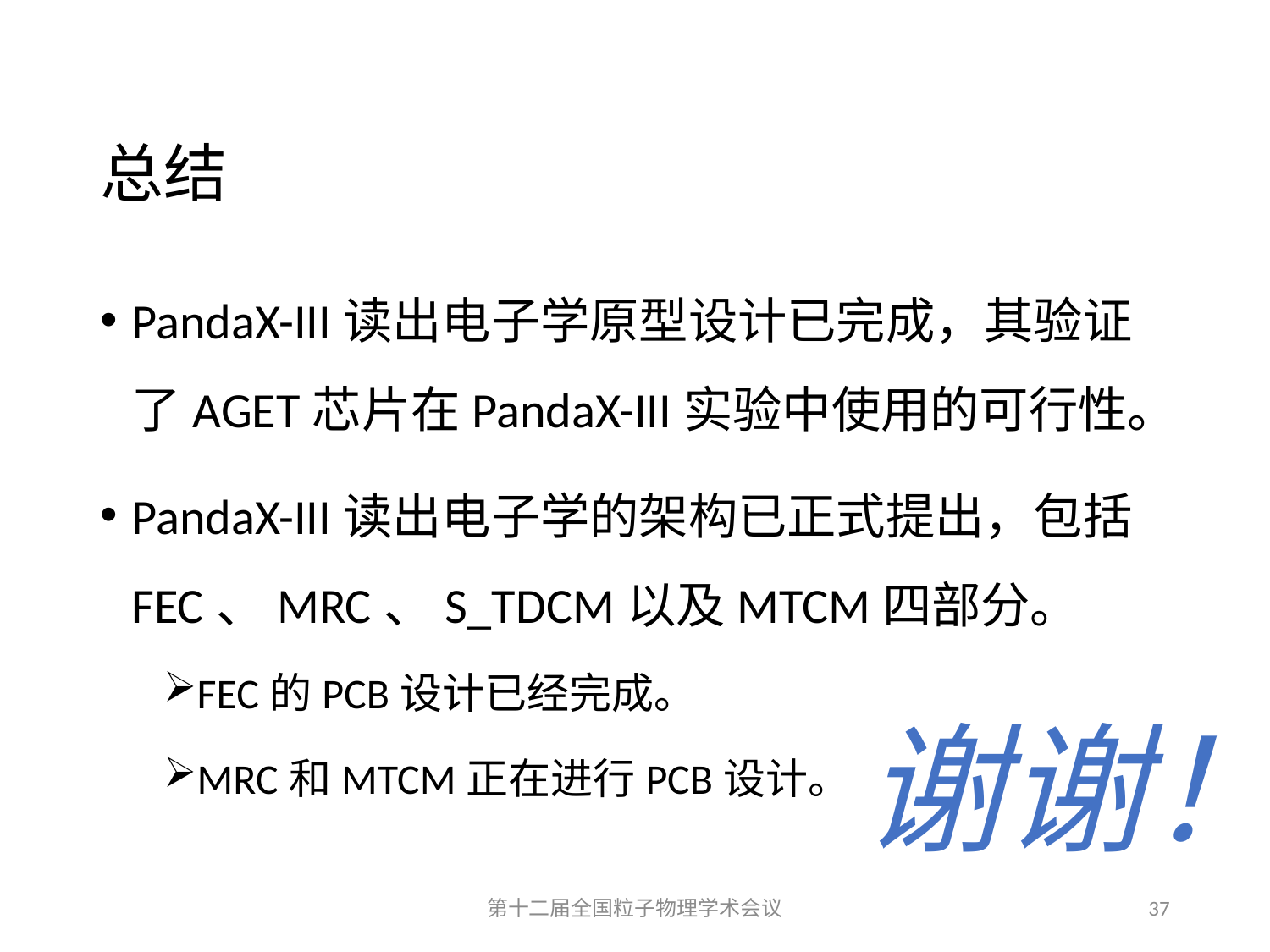

# 总结
PandaX-III读出电子学原型设计已完成，其验证了AGET芯片在PandaX-III实验中使用的可行性。
PandaX-III读出电子学的架构已正式提出，包括FEC、MRC、S_TDCM以及MTCM四部分。
FEC的PCB设计已经完成。
MRC和MTCM正在进行PCB设计。
谢谢！
第十二届全国粒子物理学术会议
37